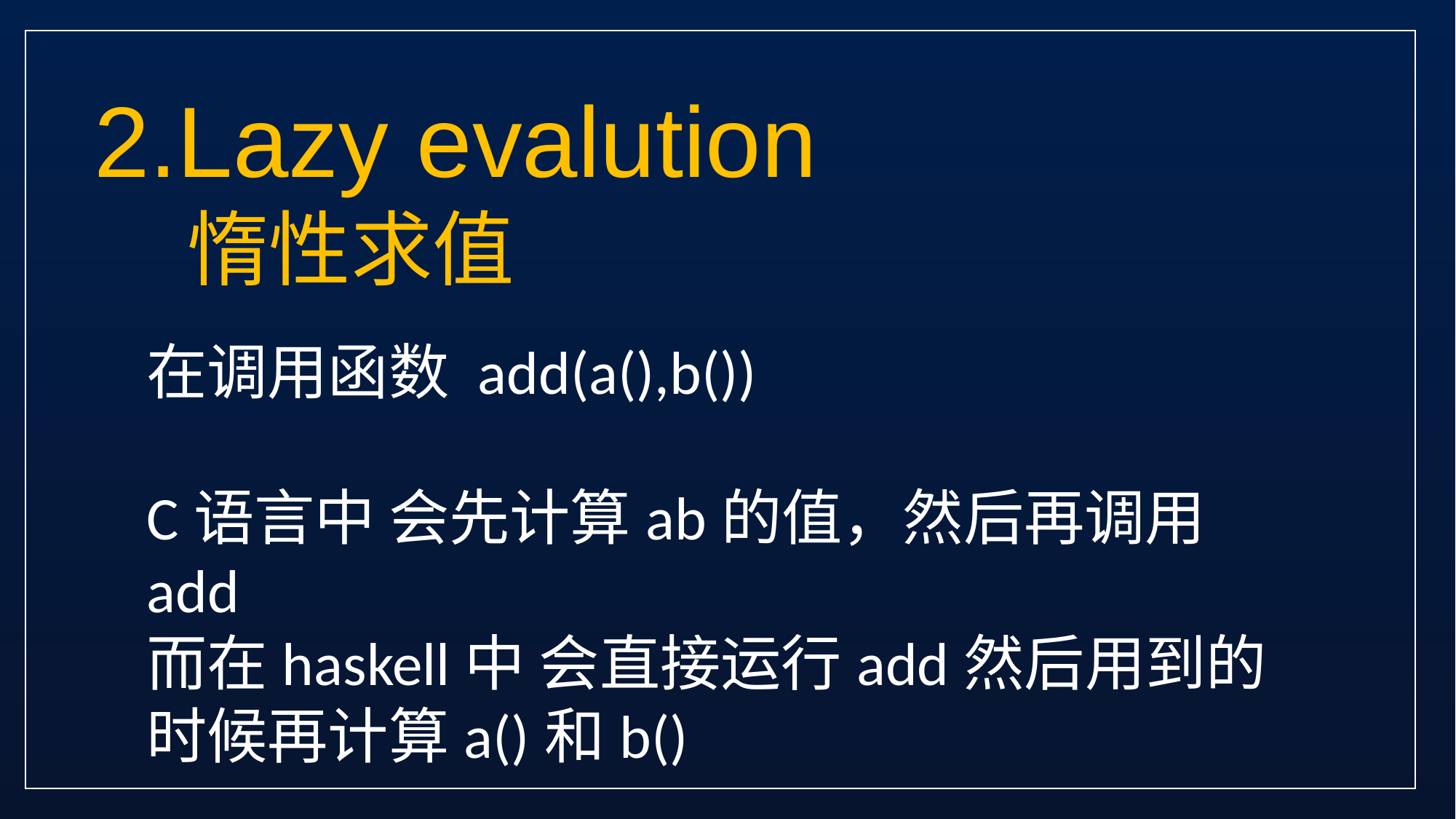

2.Lazy evalution
    惰性求值
在调用函数 add(a(),b())

C语言中 会先计算ab的值，然后再调用add
而在haskell中 会直接运行add然后用到的时候再计算a()和b()